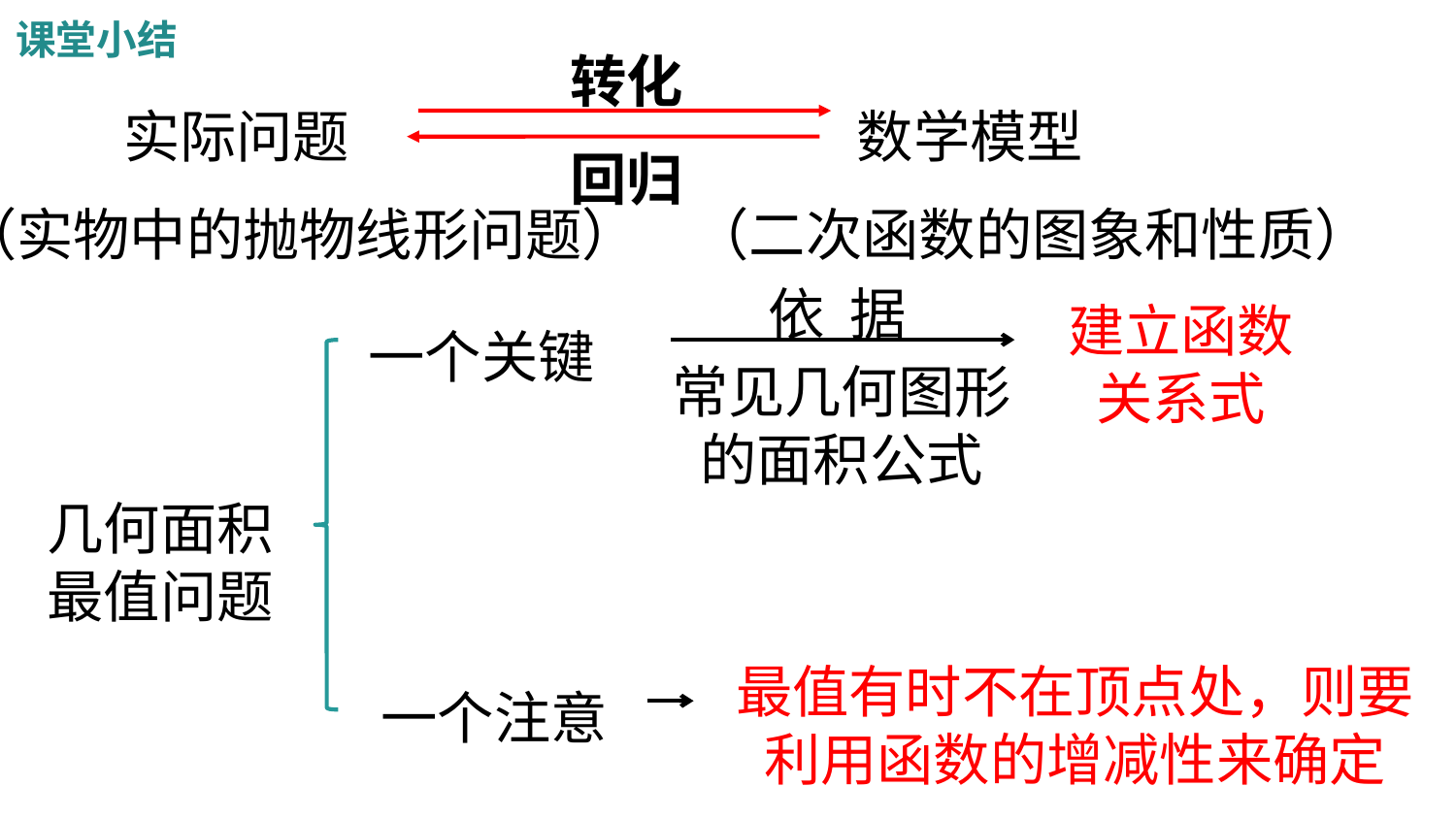

课堂小结
转化

实际问题
数学模型

回归
（实物中的抛物线形问题）
（二次函数的图象和性质）
依  据
建立函数关系式
一个关键

常见几何图形的面积公式
几何面积最值问题
最值有时不在顶点处，则要利用函数的增减性来确定
一个注意